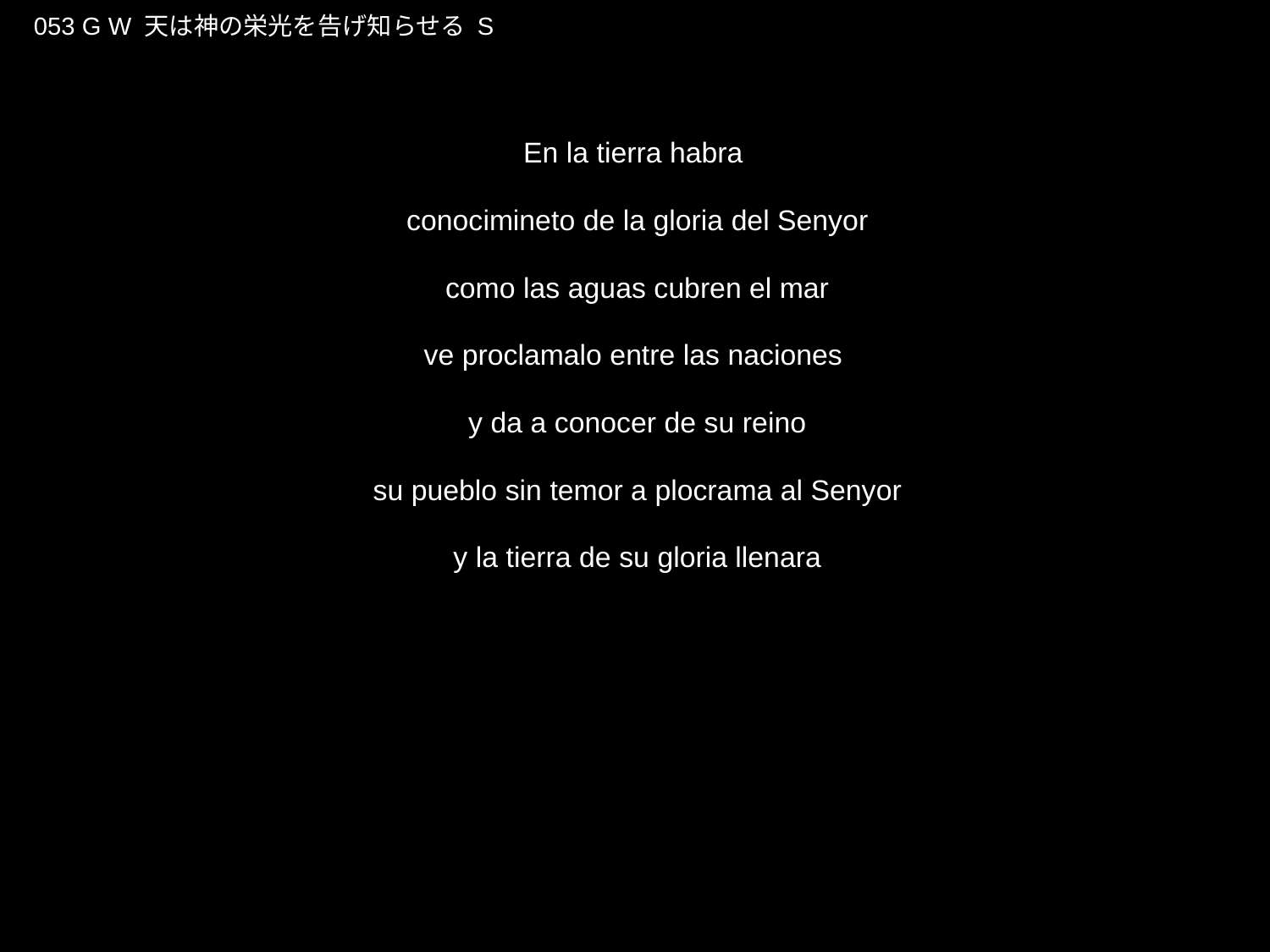

てんはかみのえいこうをつげしらせる
★W
053 G W 天は神の栄光を告げ知らせる S
★３
En la tierra habra
conocimineto de la gloria del Senyor
como las aguas cubren el mar
ve proclamalo entre las naciones
y da a conocer de su reino
su pueblo sin temor a plocrama al Senyor
y la tierra de su gloria llenara